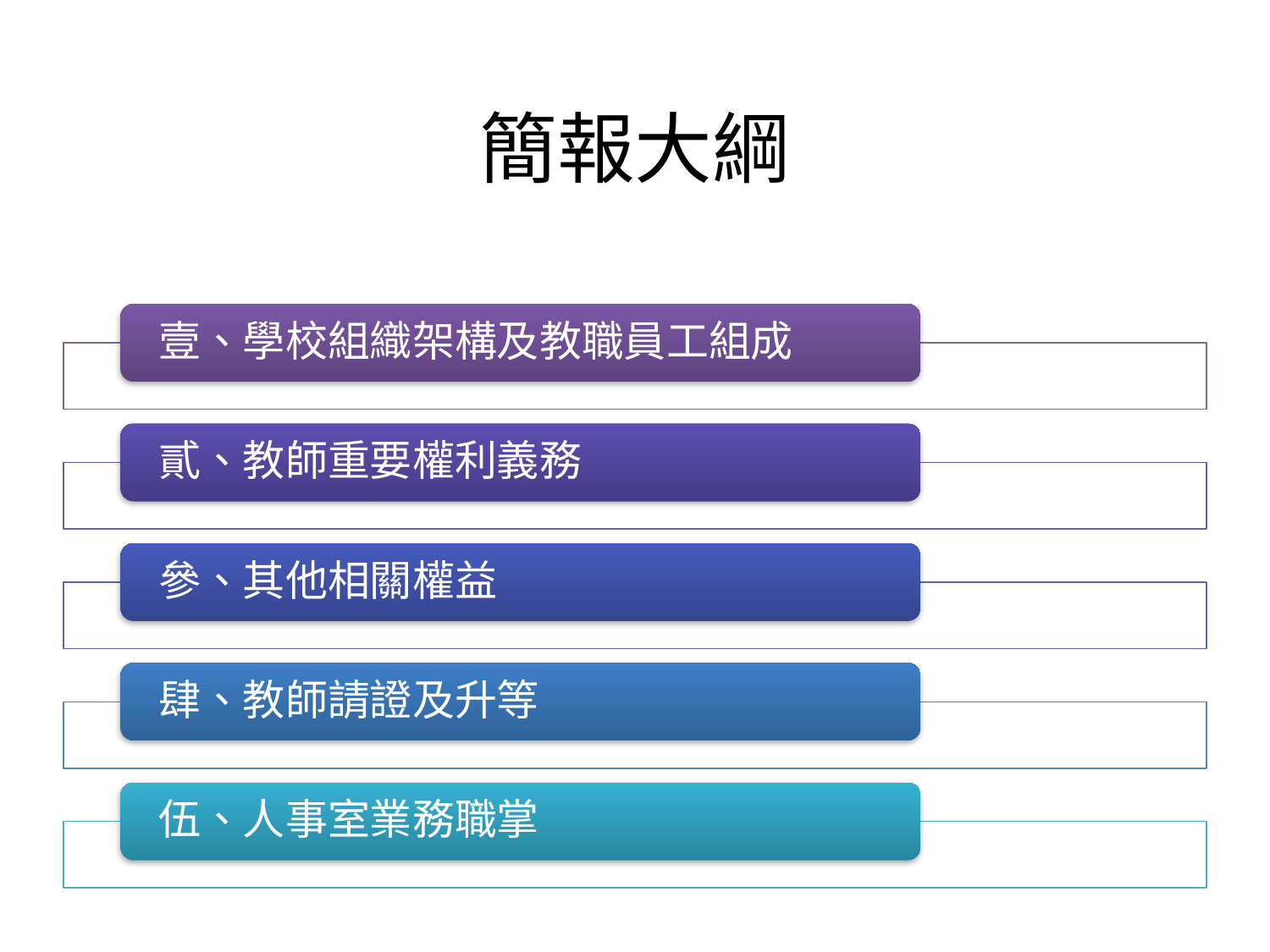

# 簡報大綱
壹、學校組織架構及教職員工組成
貳、教師重要權利義務
參、其他相關權益
肆、教師請證及升等
伍、人事室業務職掌